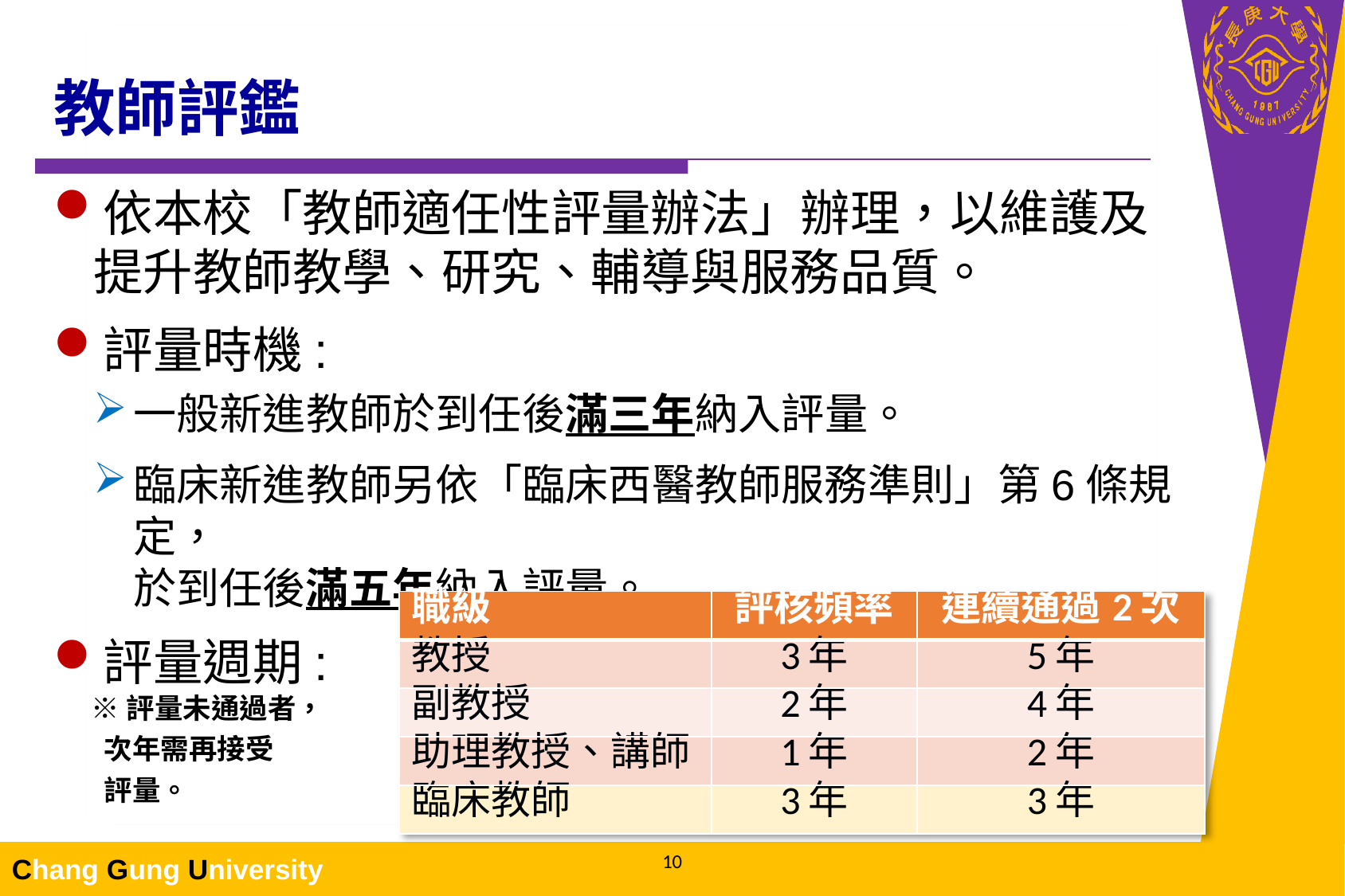

# 教師評鑑
依本校「教師適任性評量辦法」辦理，以維護及
提升教師教學、研究、輔導與服務品質。
評量時機:
一般新進教師於到任後滿三年納入評量。
臨床新進教師另依「臨床西醫教師服務準則」第6條規定，
於到任後滿五年納入評量。
評量週期:
| 職級 | 評核頻率 | 連續通過2次 |
| --- | --- | --- |
| 教授 | 3年 | 5年 |
| 副教授 | 2年 | 4年 |
| 助理教授、講師 | 1年 | 2年 |
| 臨床教師 | 3年 | 3年 |
※評量未通過者，
  次年需再接受
  評量。

10